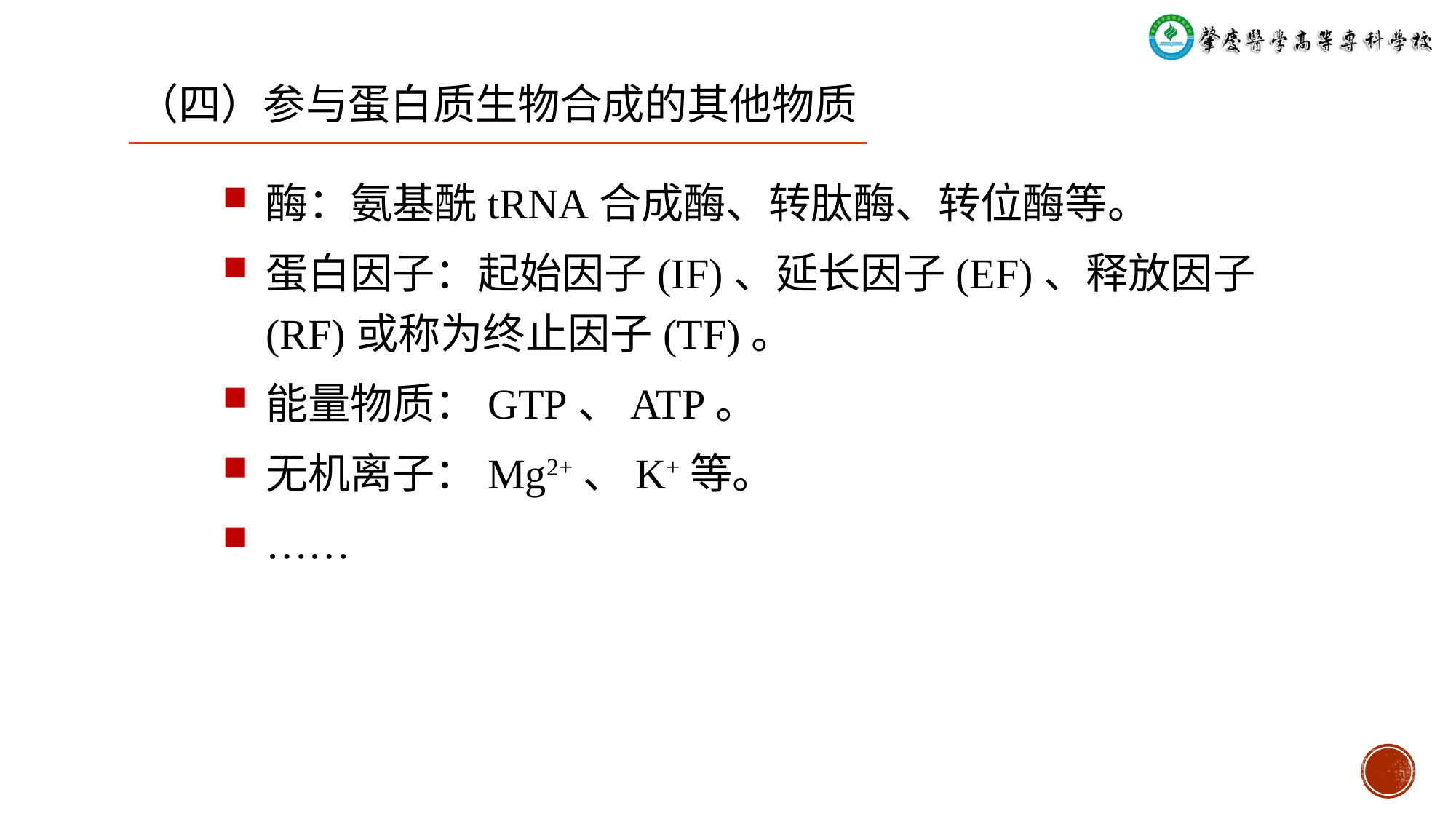

（四）参与蛋白质生物合成的其他物质
酶：氨基酰tRNA合成酶、转肽酶、转位酶等。
蛋白因子：起始因子(IF)、延长因子(EF)、释放因子(RF)或称为终止因子(TF)。
能量物质：GTP、ATP。
无机离子：Mg2+、K+等。
……